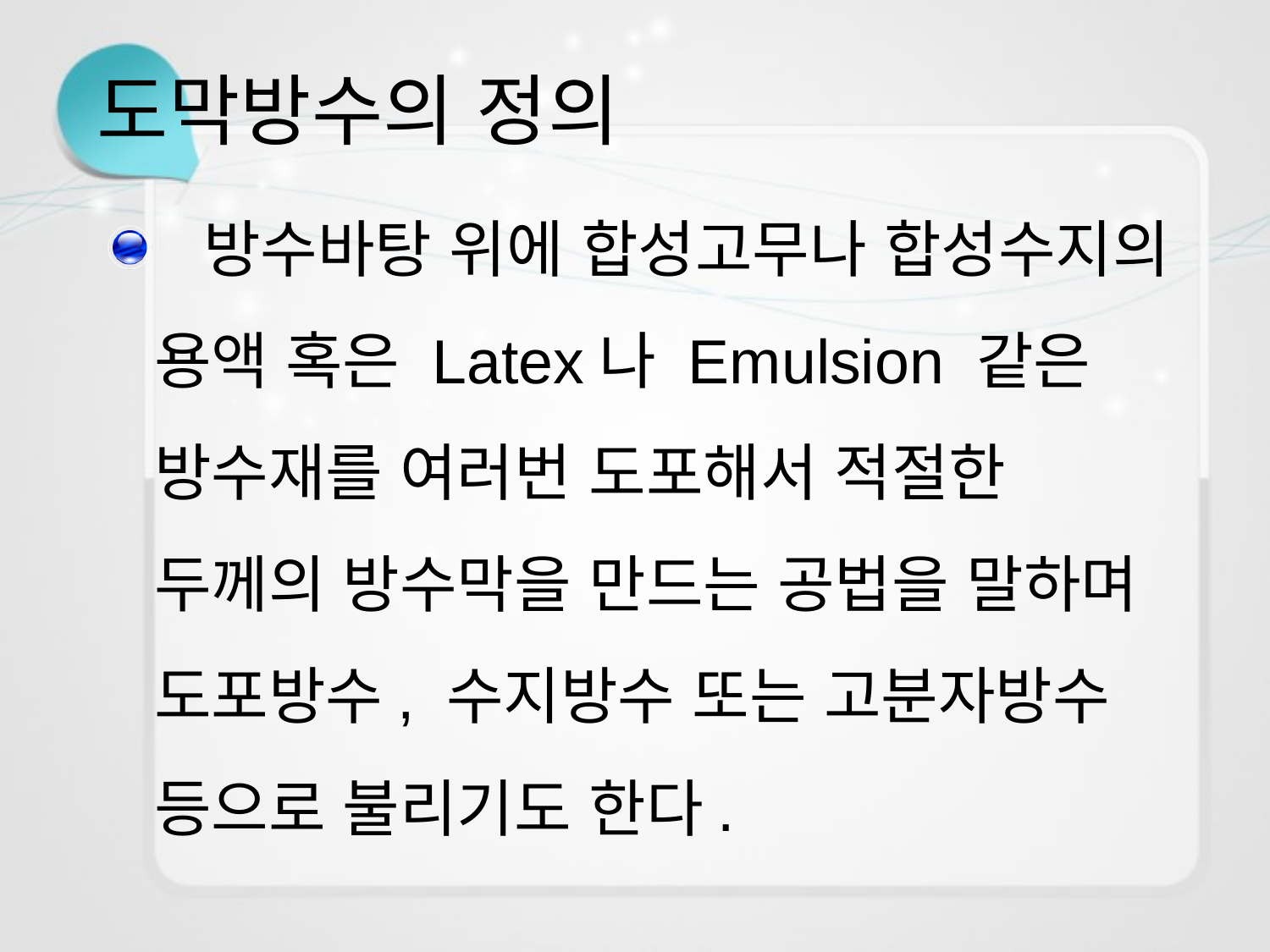

# 도막방수의 정의
  방수바탕 위에 합성고무나 합성수지의 용액 혹은 Latex나 Emulsion 같은 방수재를 여러번 도포해서 적절한 두께의 방수막을 만드는 공법을 말하며 도포방수, 수지방수 또는 고분자방수 등으로 불리기도 한다.